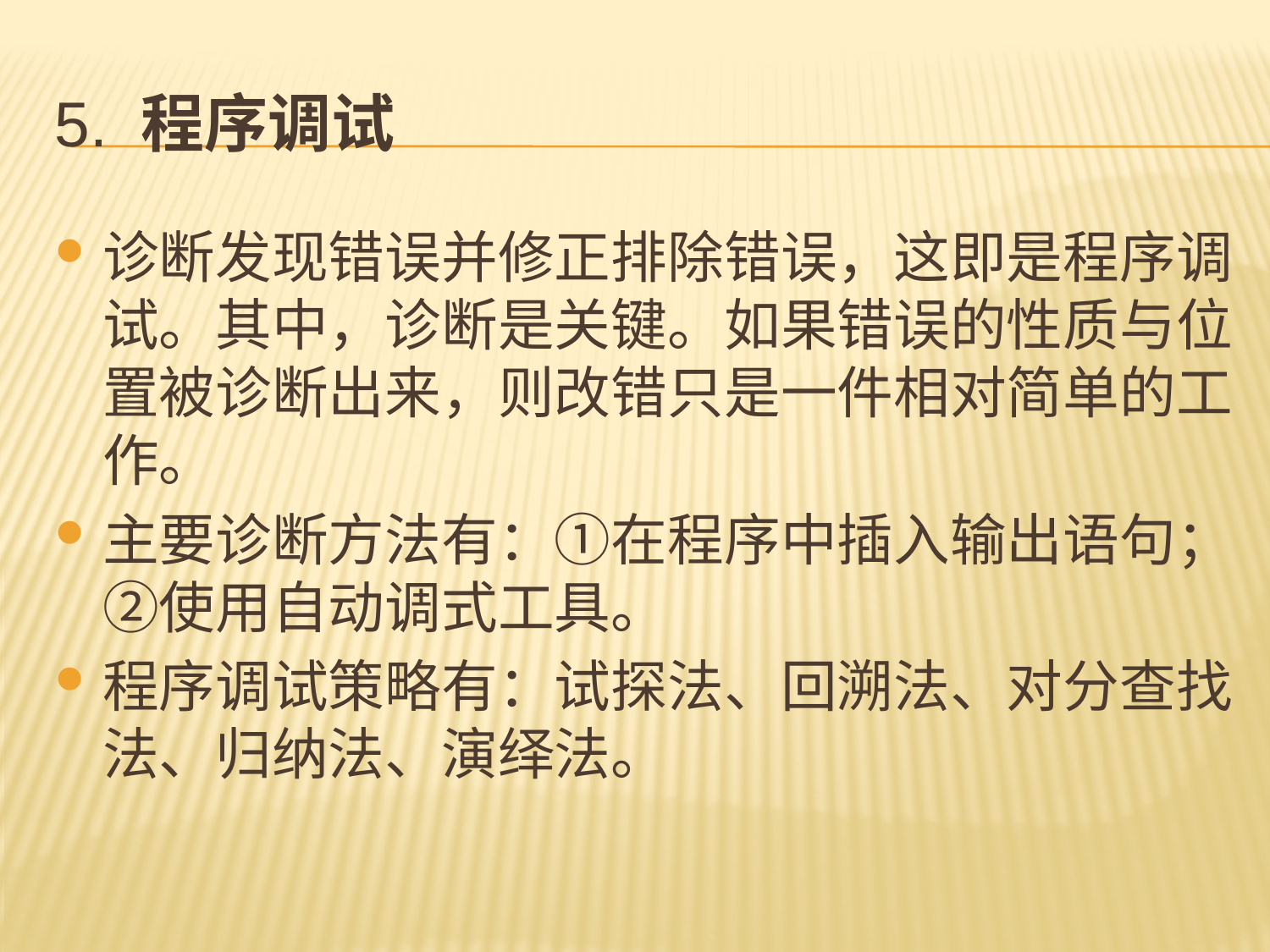

# 5. 程序调试
诊断发现错误并修正排除错误，这即是程序调试。其中，诊断是关键。如果错误的性质与位置被诊断出来，则改错只是一件相对简单的工作。
主要诊断方法有：①在程序中插入输出语句；②使用自动调式工具。
程序调试策略有：试探法、回溯法、对分查找法、归纳法、演绎法。